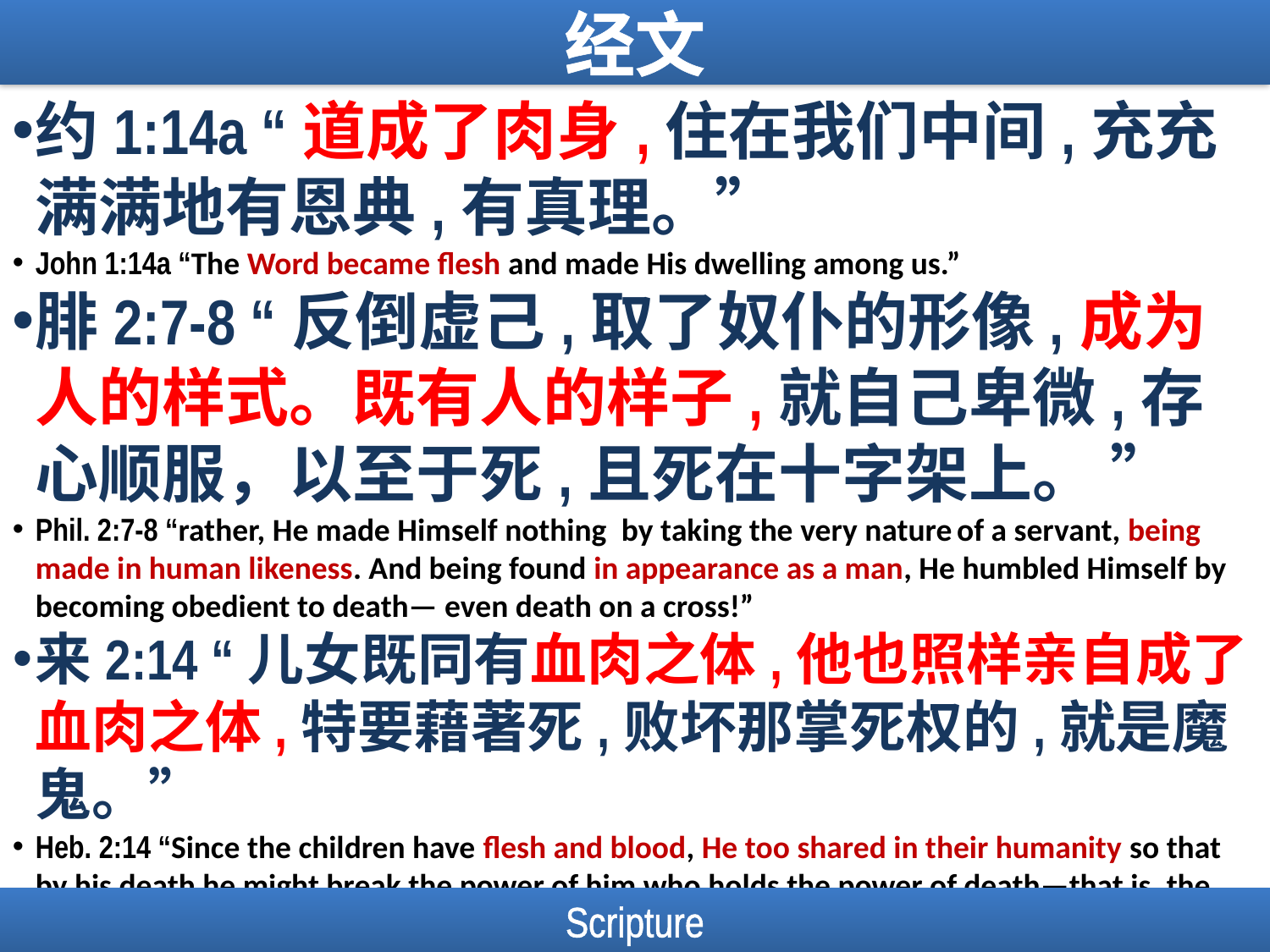

经文
约1:14a “道成了肉身,住在我们中间,充充满满地有恩典,有真理。”
John 1:14a “The Word became flesh and made His dwelling among us.”
腓2:7-8 “反倒虚己,取了奴仆的形像,成为人的样式。既有人的样子,就自己卑微,存心顺服，以至于死,且死在十字架上。 ”
Phil. 2:7-8 “rather, He made Himself nothing  by taking the very nature of a servant, being made in human likeness. And being found in appearance as a man, He humbled Himself by becoming obedient to death— even death on a cross!”
来2:14 “儿女既同有血肉之体,他也照样亲自成了血肉之体,特要藉著死,败坏那掌死权的,就是魔鬼。”
Heb. 2:14 “Since the children have flesh and blood, He too shared in their humanity so that by his death he might break the power of him who holds the power of death—that is, the devil—”
Scripture